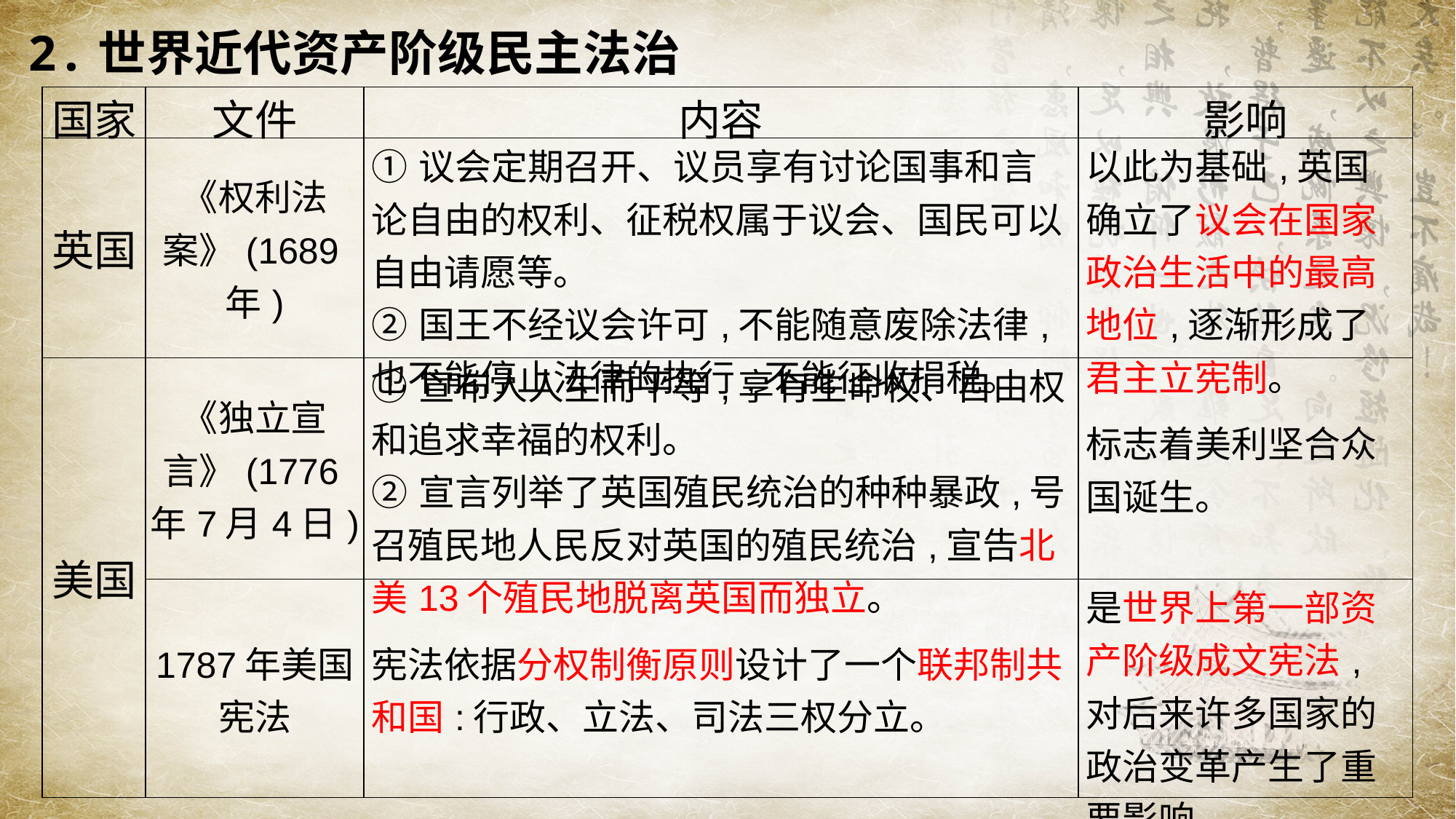

2.世界近代资产阶级民主法治
| 国家 | 文件 | 内容 | 影响 |
| --- | --- | --- | --- |
| 英国 | 《权利法案》(1689年) | ①议会定期召开、议员享有讨论国事和言论自由的权利、征税权属于议会、国民可以自由请愿等。 ②国王不经议会许可,不能随意废除法律,也不能停止法律的执行,不能征收捐税。 | 以此为基础,英国确立了议会在国家政治生活中的最高地位,逐渐形成了君主立宪制。 |
| 美国 | 《独立宣言》(1776年7月4日) | ①宣布人人生而平等,享有生命权、自由权和追求幸福的权利。 ②宣言列举了英国殖民统治的种种暴政,号召殖民地人民反对英国的殖民统治,宣告北美13个殖民地脱离英国而独立。 | 标志着美利坚合众国诞生。 |
|  | 1787年美国宪法 | 宪法依据分权制衡原则设计了一个联邦制共和国:行政、立法、司法三权分立。 | 是世界上第一部资产阶级成文宪法,对后来许多国家的政治变革产生了重要影响。 |